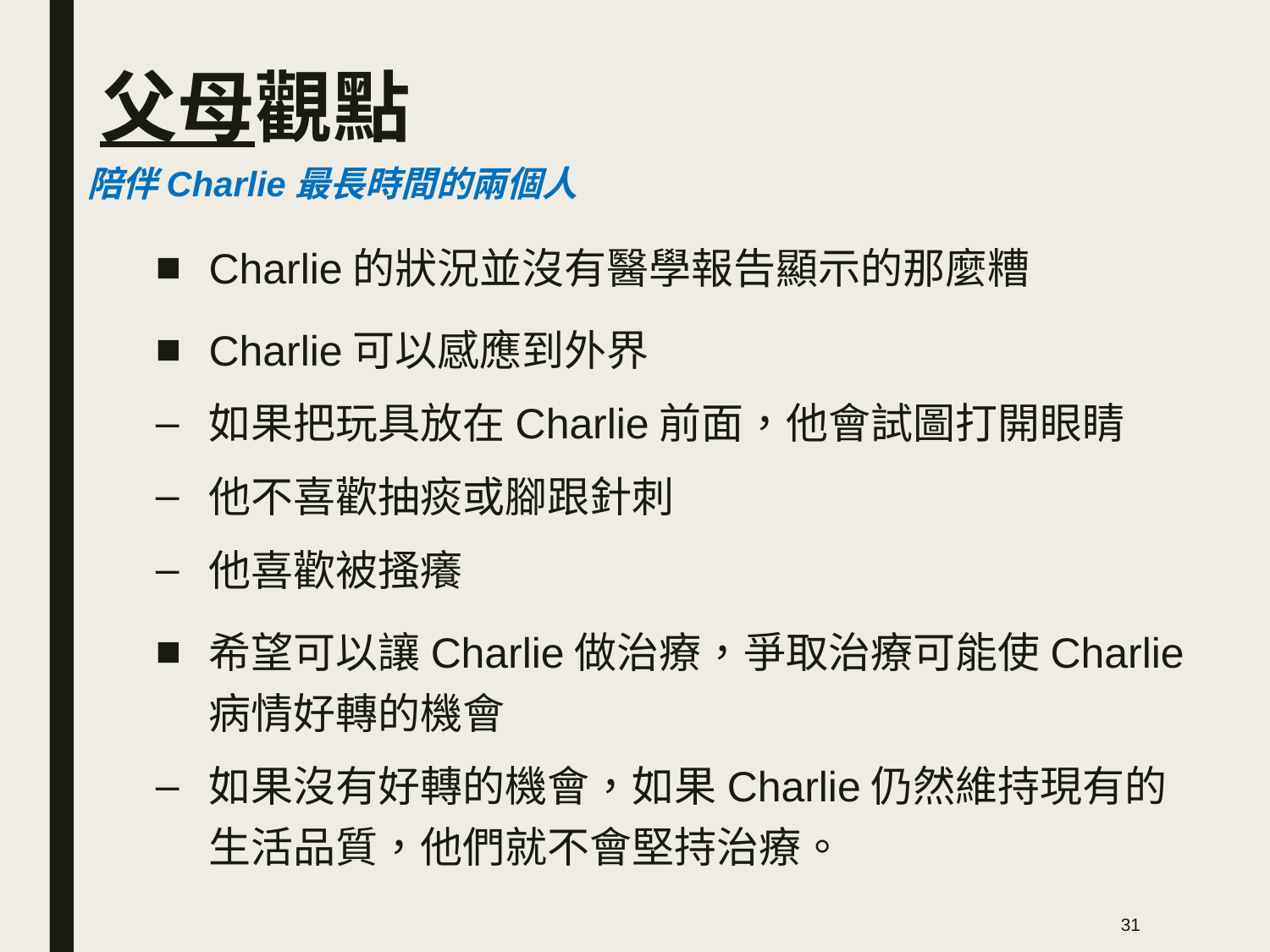

# 父母觀點
陪伴Charlie最長時間的兩個人
Charlie的狀況並沒有醫學報告顯示的那麼糟
Charlie可以感應到外界
如果把玩具放在Charlie前面，他會試圖打開眼睛
他不喜歡抽痰或腳跟針刺
他喜歡被搔癢
希望可以讓Charlie做治療，爭取治療可能使Charlie病情好轉的機會
如果沒有好轉的機會，如果Charlie仍然維持現有的生活品質，他們就不會堅持治療。

31